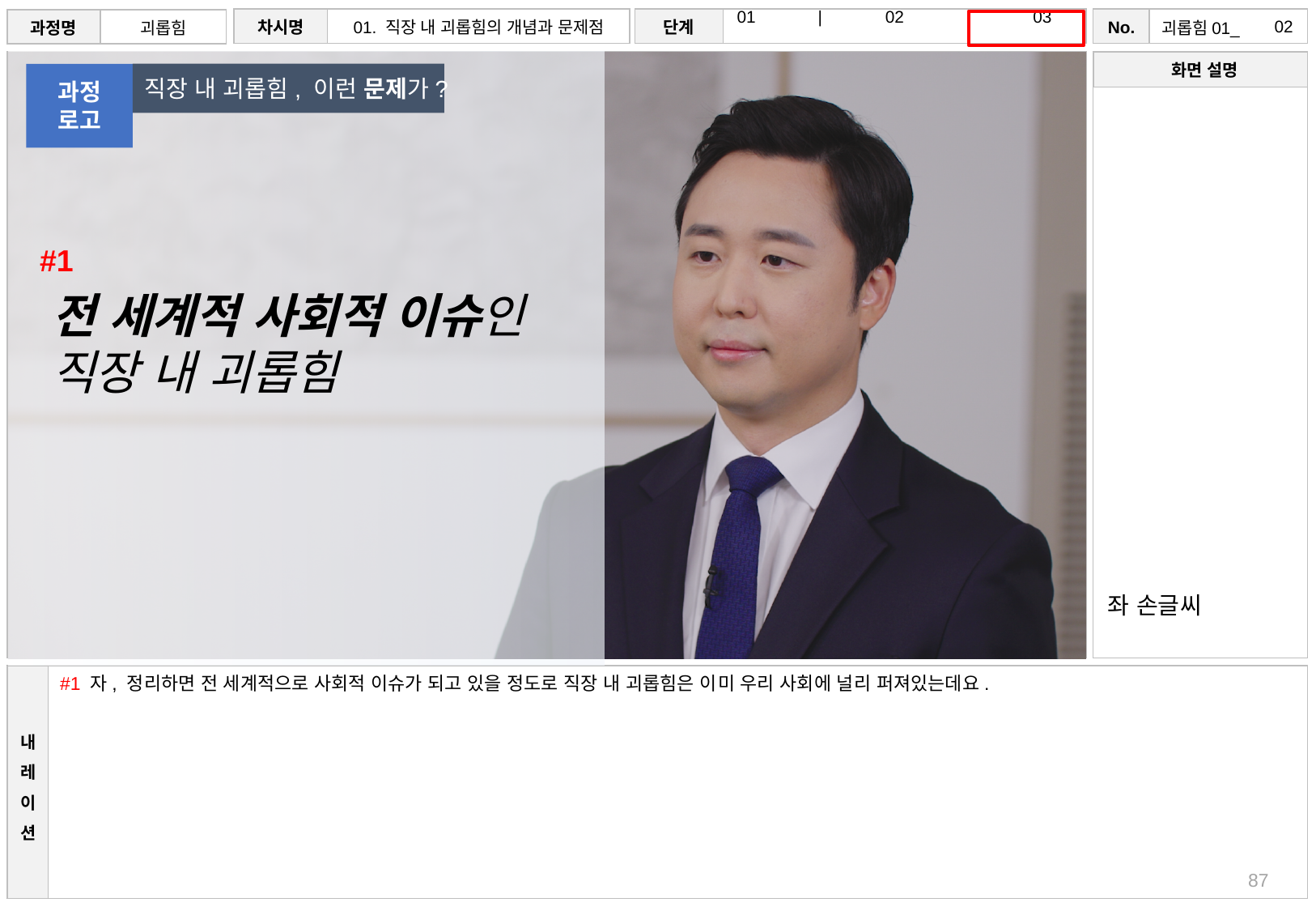

# 02
직장 내 괴롭힘, 이런 문제가?
과정
로고

#1
전 세계적 사회적 이슈인
직장 내 괴롭힘
좌 손글씨
#1 자, 정리하면 전 세계적으로 사회적 이슈가 되고 있을 정도로 직장 내 괴롭힘은 이미 우리 사회에 널리 퍼져있는데요.
87